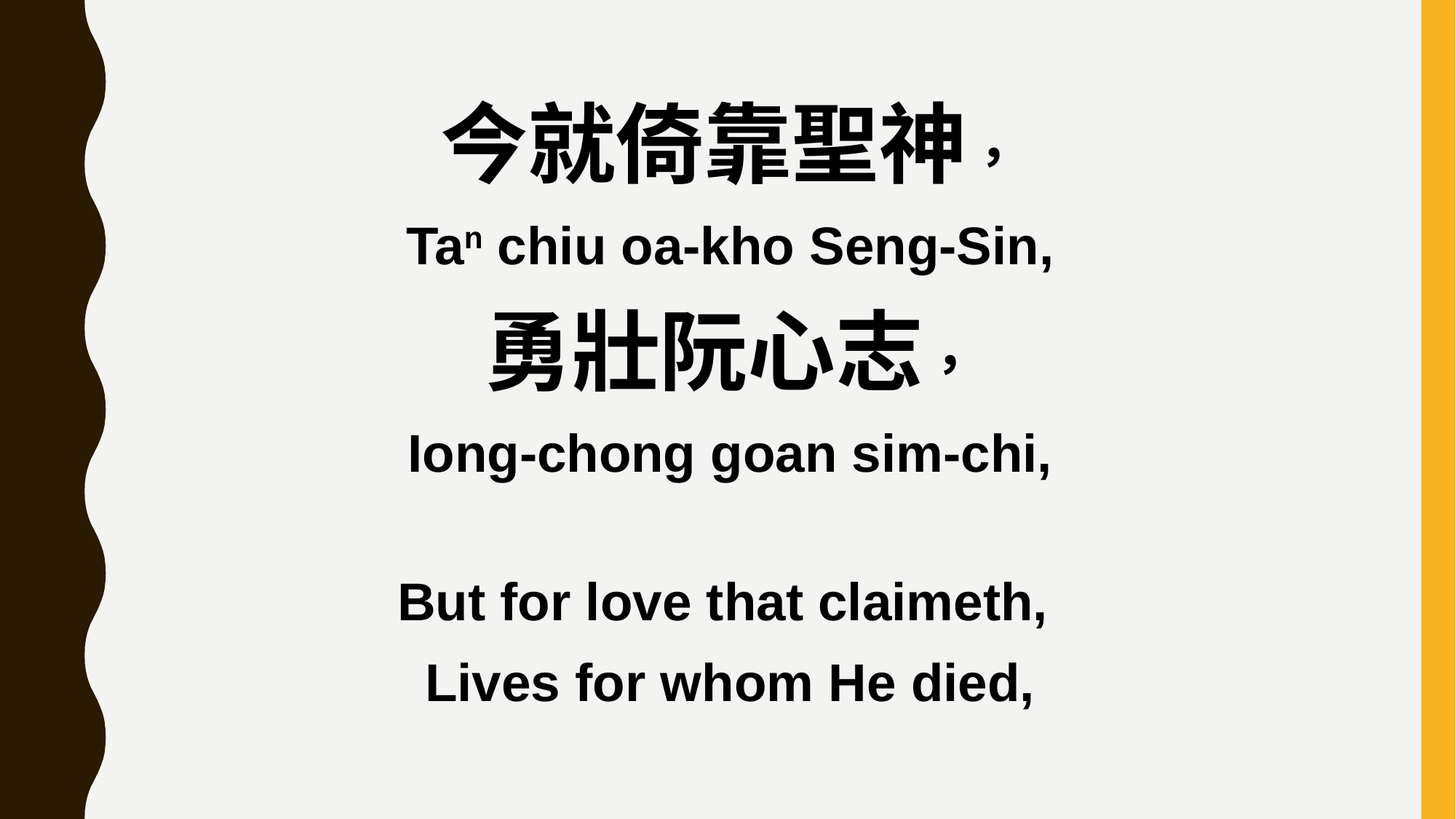

今就倚靠聖神，
Tan chiu oa-kho Seng-Sin,
勇壯阮心志，
Iong-chong goan sim-chi,

But for love that claimeth,
Lives for whom He died,